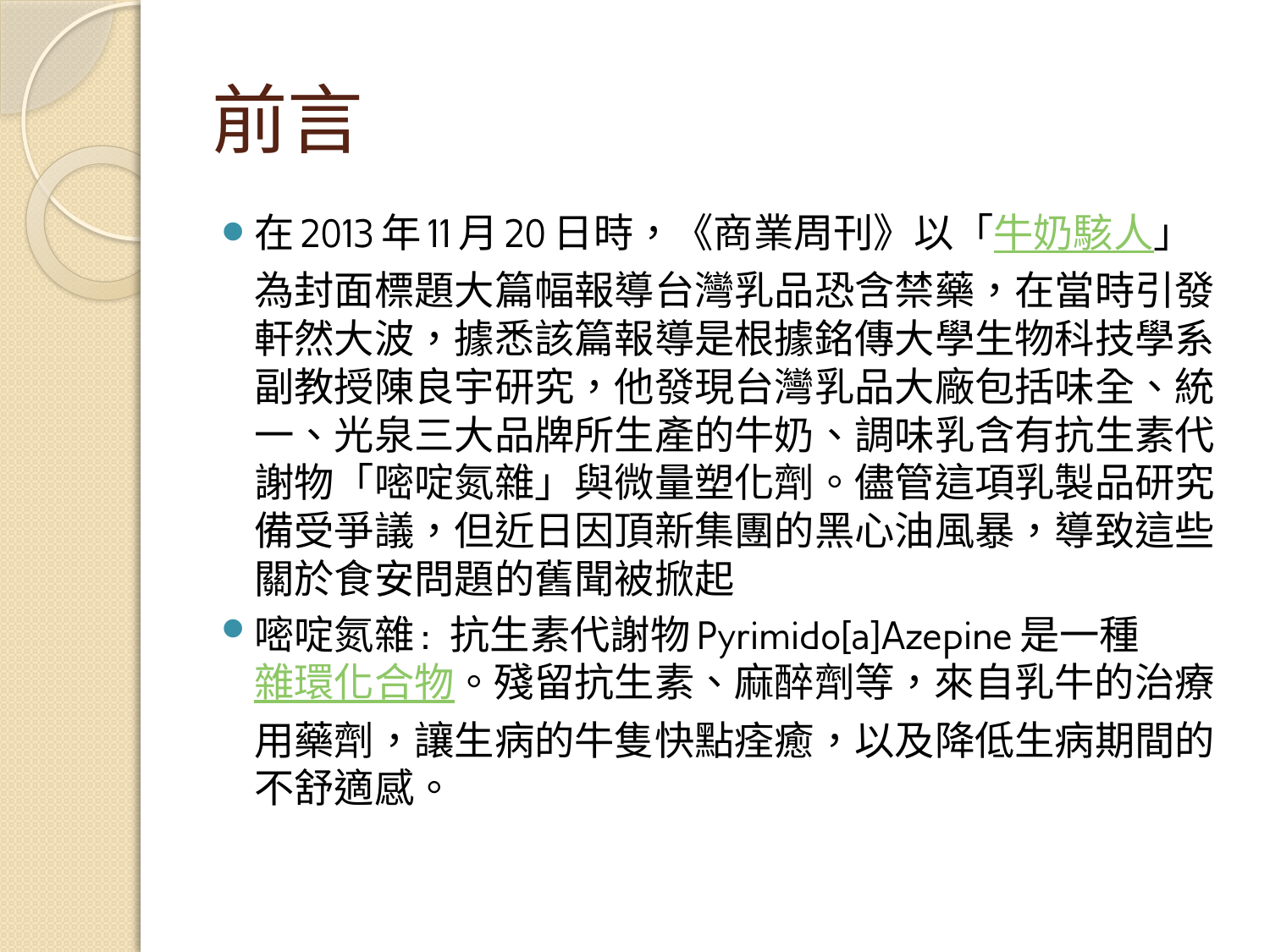

# 前言
在2013年11月20日時，《商業周刊》以「牛奶駭人」為封面標題大篇幅報導台灣乳品恐含禁藥，在當時引發軒然大波，據悉該篇報導是根據銘傳大學生物科技學系副教授陳良宇研究，他發現台灣乳品大廠包括味全、統一、光泉三大品牌所生產的牛奶、調味乳含有抗生素代謝物「嘧啶氮雜」與微量塑化劑。儘管這項乳製品研究備受爭議，但近日因頂新集團的黑心油風暴，導致這些關於食安問題的舊聞被掀起
嘧啶氮雜: 抗生素代謝物Pyrimido[a]Azepine是一種雜環化合物。殘留抗生素、麻醉劑等，來自乳牛的治療用藥劑，讓生病的牛隻快點痊癒，以及降低生病期間的不舒適感。